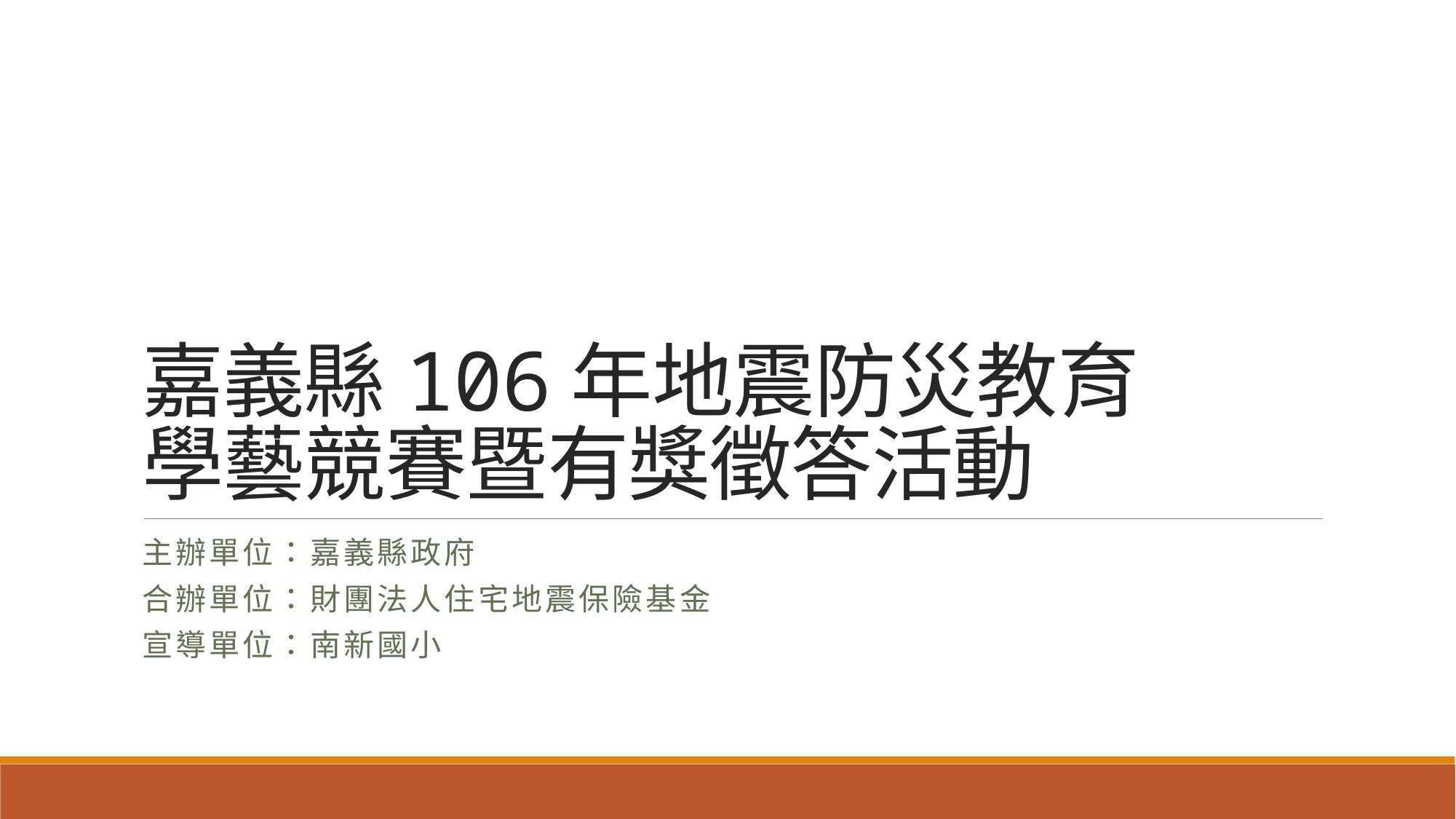

# 嘉義縣106年地震防災教育 學藝競賽暨有獎徵答活動
主辦單位：嘉義縣政府
合辦單位：財團法人住宅地震保險基金
宣導單位：南新國小